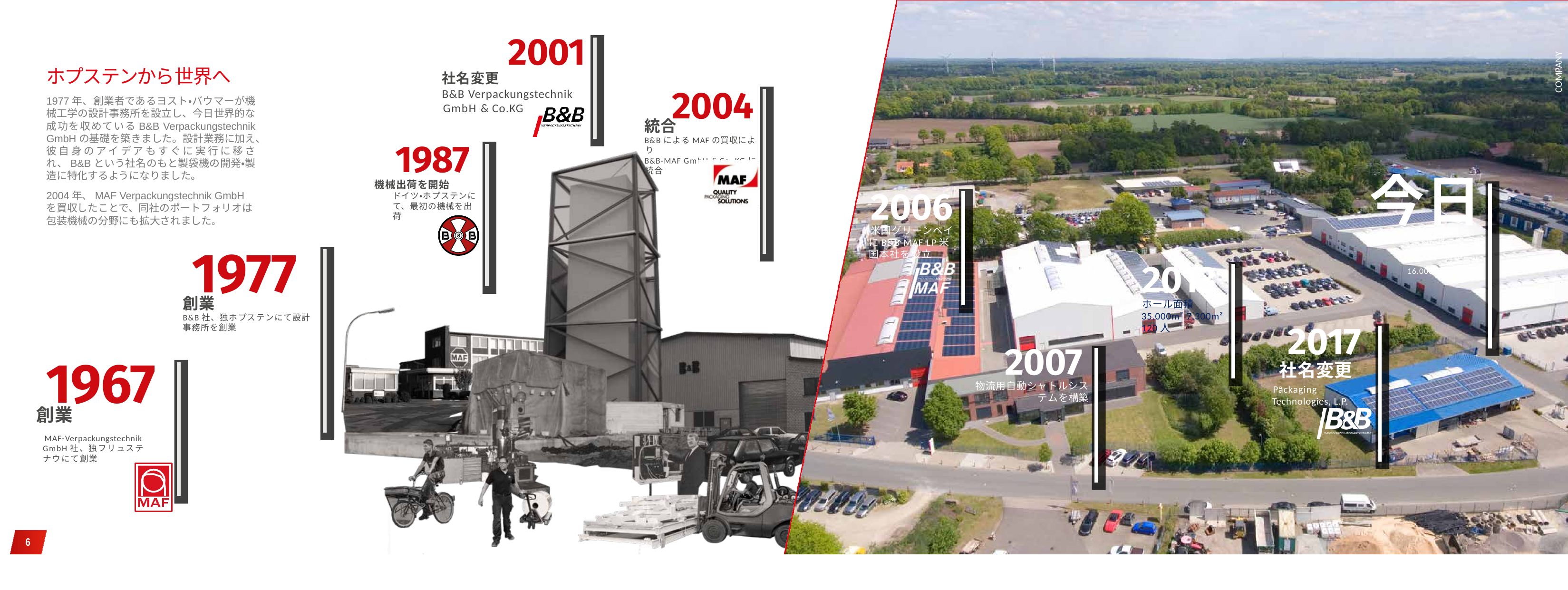

# 2001

COMPANY
ホプステンから世界へ
1977年、創業者であるヨスト・バウマーが機械工学の設計事務所を設立し、今日世界的な成功を収めているB&B Verpackungstechnik GmbHの基礎を築きました。設計業務に加え、彼自身のアイデアもすぐに実行に移され、B&Bという社名のもと製袋機の開発・製造に特化するようになりました。
2004年、MAF Verpackungstechnik GmbHを買収したことで、同社のポートフォリオは包装機械の分野にも拡大されました。
社名変更
B&B Verpackungstechnik GmbH & Co.KG
2004

統合
B&BによるMAFの買収により
B&B-MAF GmbH & Co. KGに統合
1987

:
今日
営業物件は、ホール面積40.000m²、従業員数16.000m²、220名。
機械出荷を開始

2006

ドイツ・ホプステンにて、最初の機械を出荷

米国グリーンベイにB&B-MAF LP米国本社を設立

1977

2013

創業
B&B社、独ホプステンにて設計事務所を創業
ホール面積35.000m² 7.300m² 120人
2017

2007

1967

社名変更
。

物流用自動シャトルシステムを構築
Packaging Technologies, L.P.
創業

MAF-Verpackungstechnik GmbH社、独フリュステナウにて創業

6